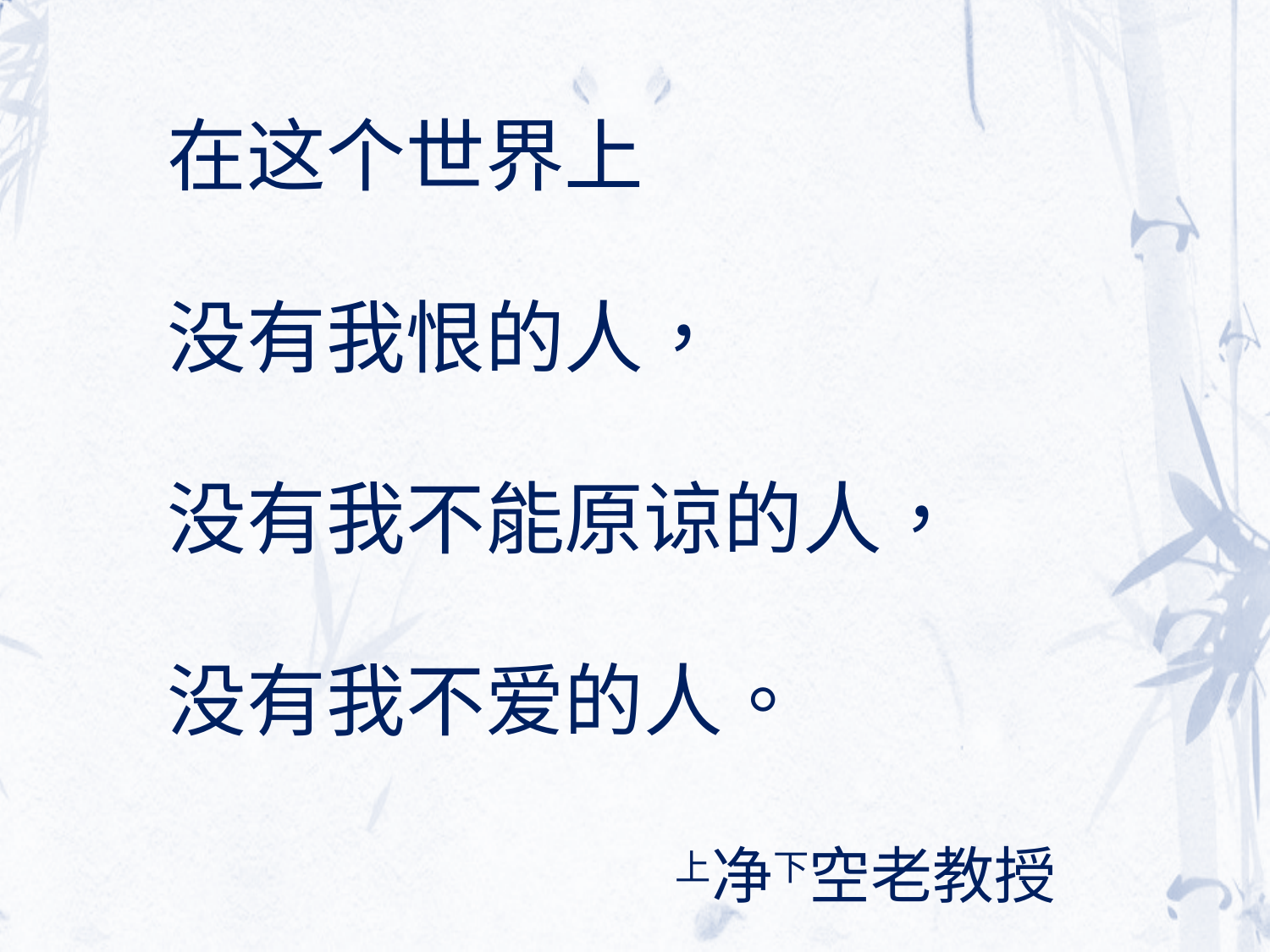

在这个世界上
没有我恨的人，
没有我不能原谅的人，
没有我不爱的人。
				上净下空老教授